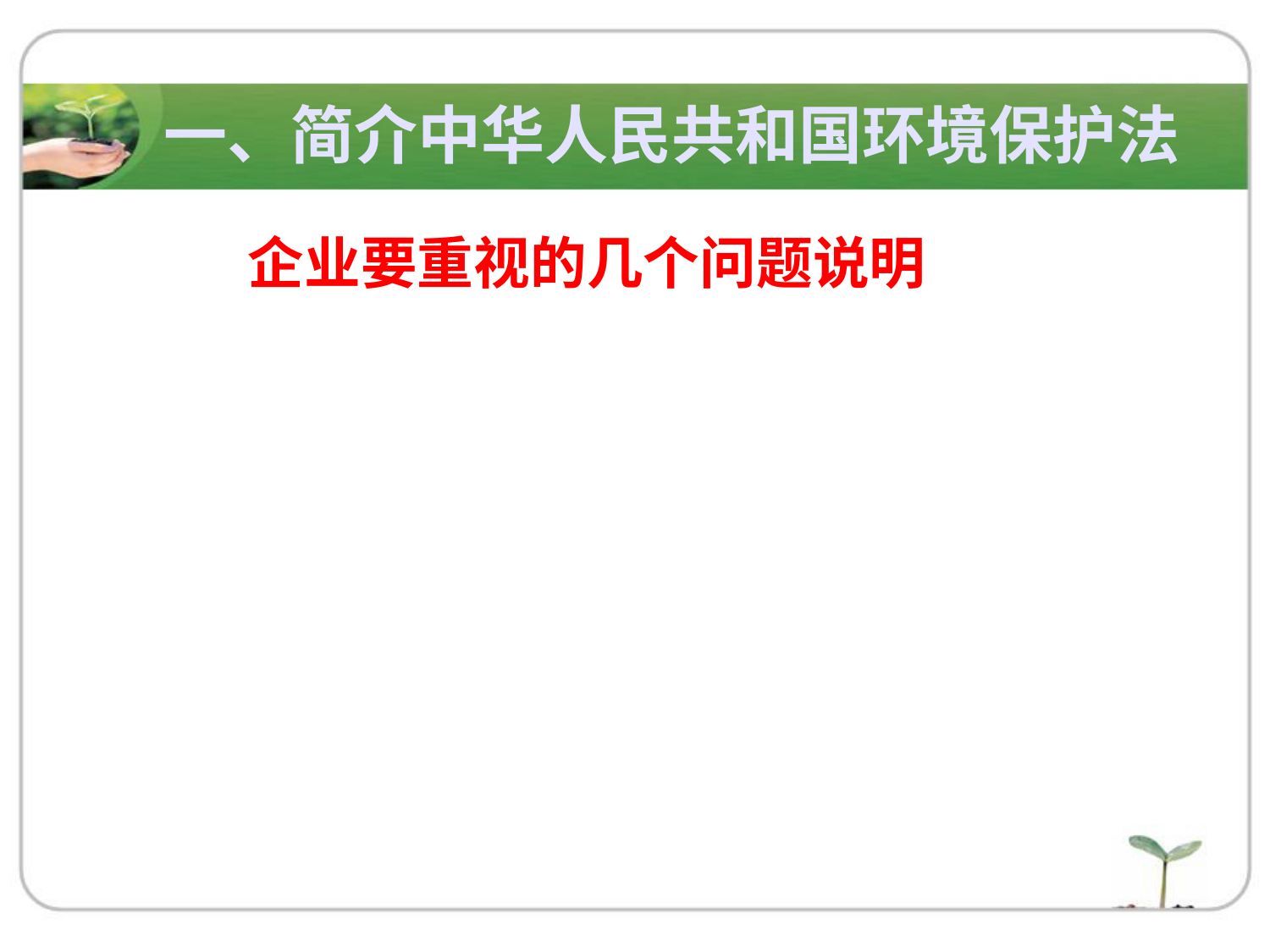

一、简介中华人民共和国环境保护法
企业要重视的几个问题说明
1. 未批先建处罚
2. 污染防治设施
  3. 查封扣押
  4. 按日累计罚款
5.限期治理变化
6. 治安拘留适用
7.环境连带责任
8.引咎辞职条件